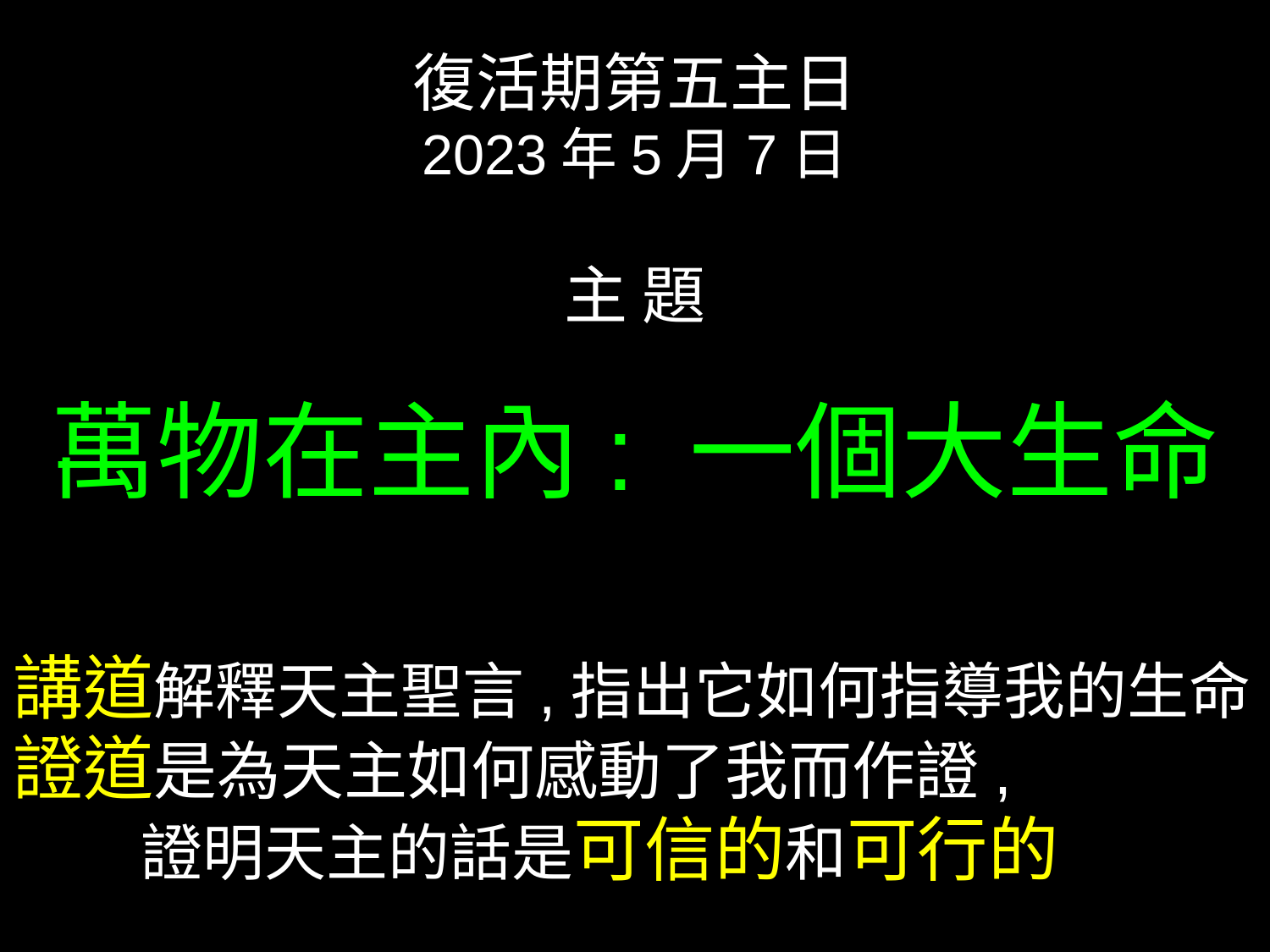

復活期第五主日
2023年5月7日

主 題
萬物在主內: 一個大生命

講道解釋天主聖言,指出它如何指導我的生命；證道是為天主如何感動了我而作證,
        證明天主的話是可信的和可行的